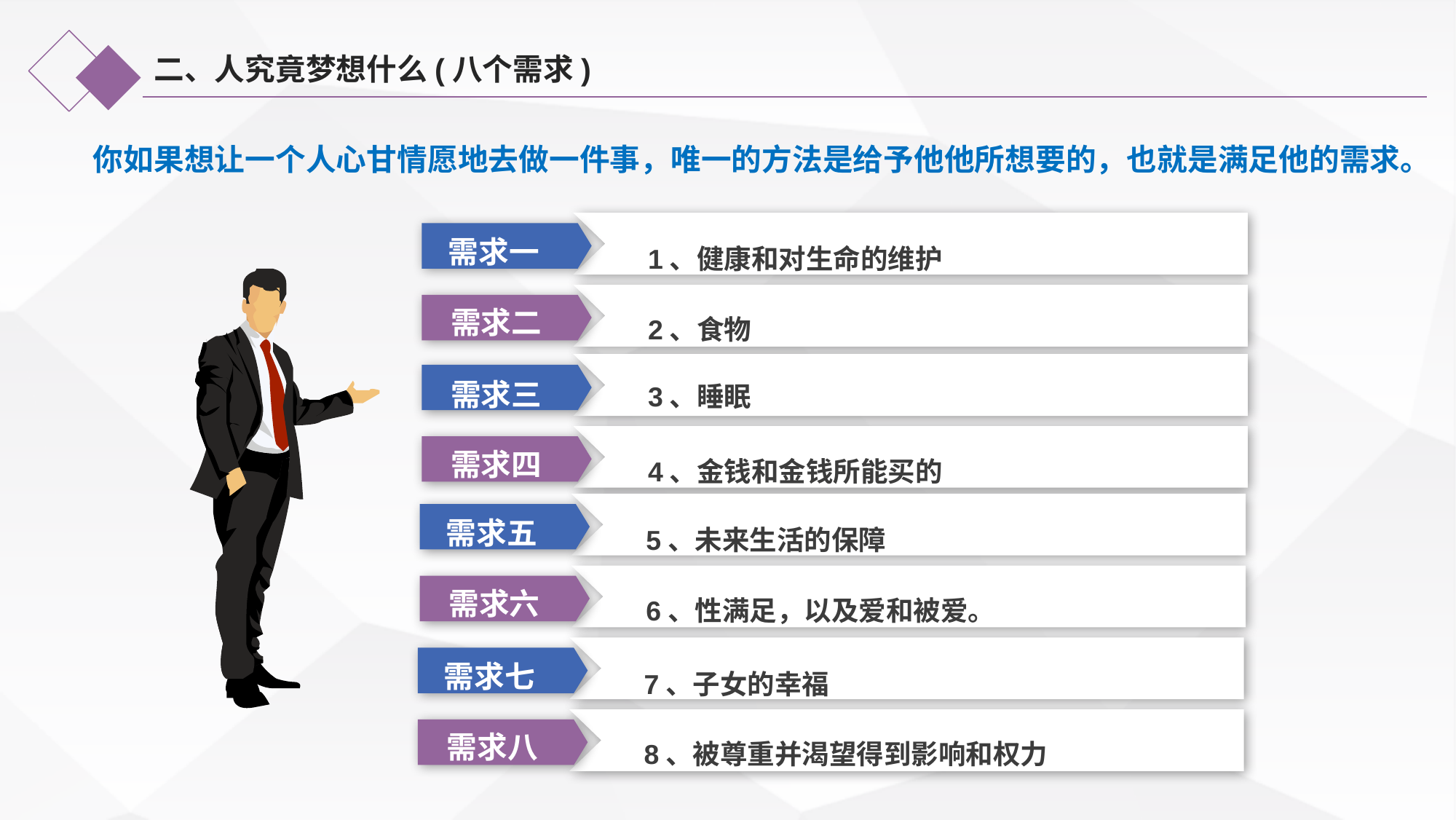

# 二、人究竟梦想什么(八个需求)
你如果想让一个人心甘情愿地去做一件事，唯一的方法是给予他他所想要的，也就是满足他的需求。

1、健康和对生命的维护
需求一

2、食物
需求二

3、睡眠
需求三

4、金钱和金钱所能买的
需求四

5、未来生活的保障
需求五

6、性满足，以及爱和被爱。
需求六

7、子女的幸福
需求七

8、被尊重并渴望得到影响和权力
需求八